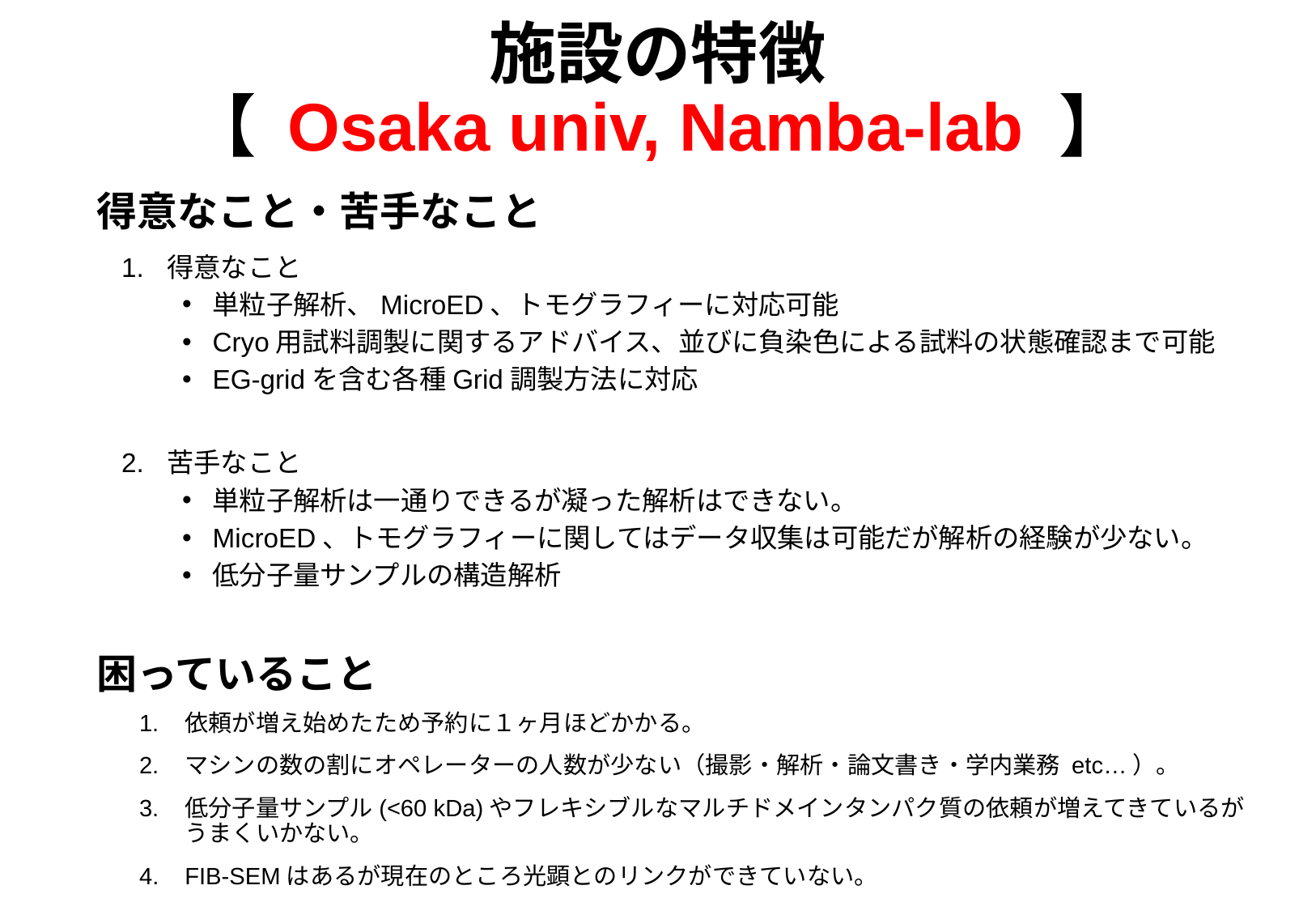

施設の特徴
【 Osaka univ, Namba-lab 】
得意なこと・苦手なこと
得意なこと
単粒子解析、MicroED、トモグラフィーに対応可能
Cryo用試料調製に関するアドバイス、並びに負染色による試料の状態確認まで可能
EG-gridを含む各種Grid調製方法に対応

苦手なこと
単粒子解析は一通りできるが凝った解析はできない。
MicroED、トモグラフィーに関してはデータ収集は可能だが解析の経験が少ない。
低分子量サンプルの構造解析

困っていること
依頼が増え始めたため予約に１ヶ月ほどかかる。
マシンの数の割にオペレーターの人数が少ない（撮影・解析・論文書き・学内業務 etc…）。
低分子量サンプル(<60 kDa)やフレキシブルなマルチドメインタンパク質の依頼が増えてきているがうまくいかない。
FIB-SEMはあるが現在のところ光顕とのリンクができていない。